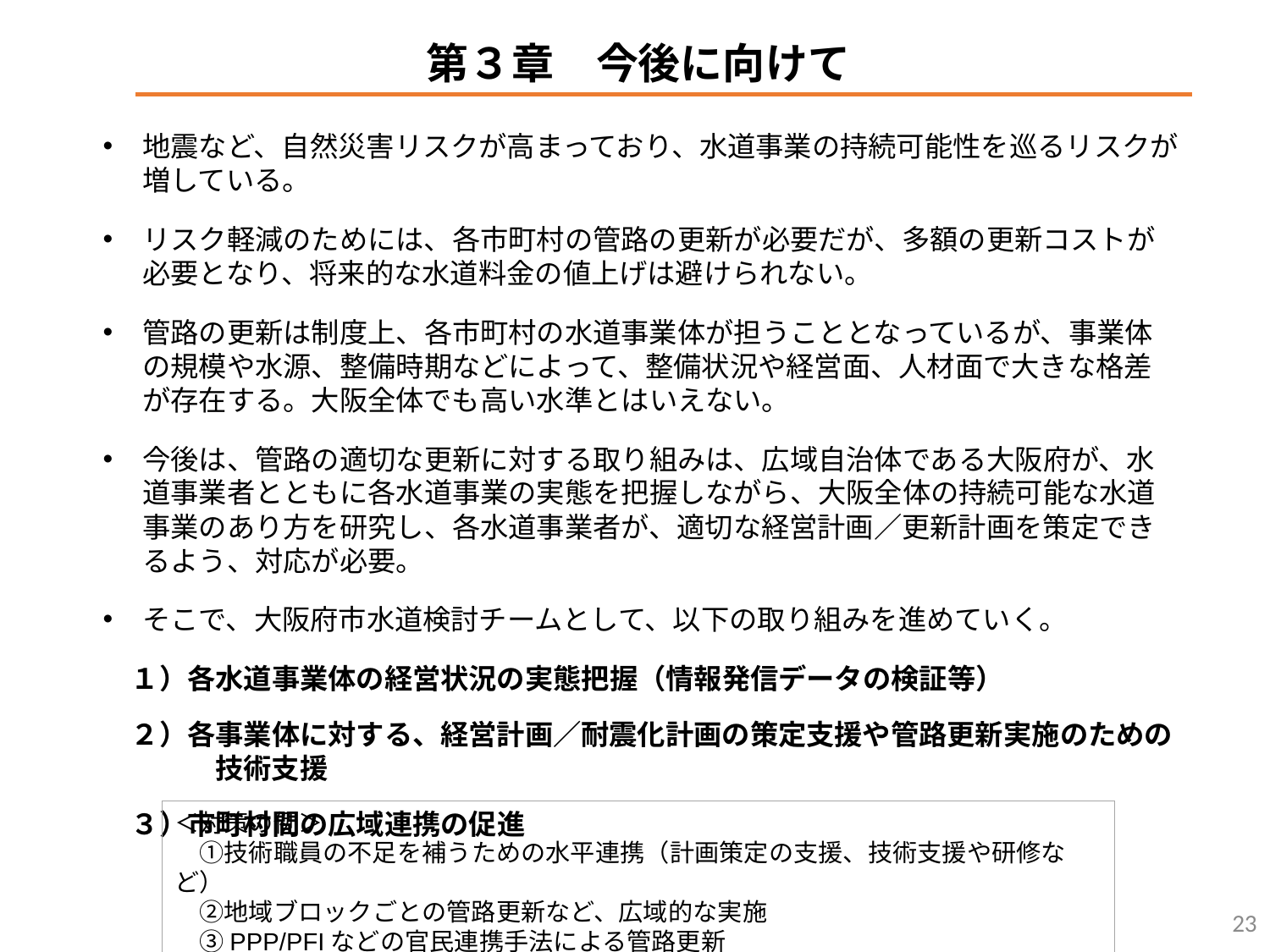

第３章　今後に向けて
地震など、自然災害リスクが高まっており、水道事業の持続可能性を巡るリスクが増している。

リスク軽減のためには、各市町村の管路の更新が必要だが、多額の更新コストが必要となり、将来的な水道料金の値上げは避けられない。

管路の更新は制度上、各市町村の水道事業体が担うこととなっているが、事業体の規模や水源、整備時期などによって、整備状況や経営面、人材面で大きな格差が存在する。大阪全体でも高い水準とはいえない。

今後は、管路の適切な更新に対する取り組みは、広域自治体である大阪府が、水道事業者とともに各水道事業の実態を把握しながら、大阪全体の持続可能な水道事業のあり方を研究し、各水道事業者が、適切な経営計画／更新計画を策定できるよう、対応が必要。

そこで、大阪府市水道検討チームとして、以下の取り組みを進めていく。

　１）各水道事業体の経営状況の実態把握（情報発信データの検証等）

　２）各事業体に対する、経営計画／耐震化計画の策定支援や管路更新実施のための
　　　　技術支援

　３）市町村間の広域連携の促進
＜対策の例＞
　①技術職員の不足を補うための水平連携（計画策定の支援、技術支援や研修など）
　②地域ブロックごとの管路更新など、広域的な実施
　③PPP/PFIなどの官民連携手法による管路更新
23